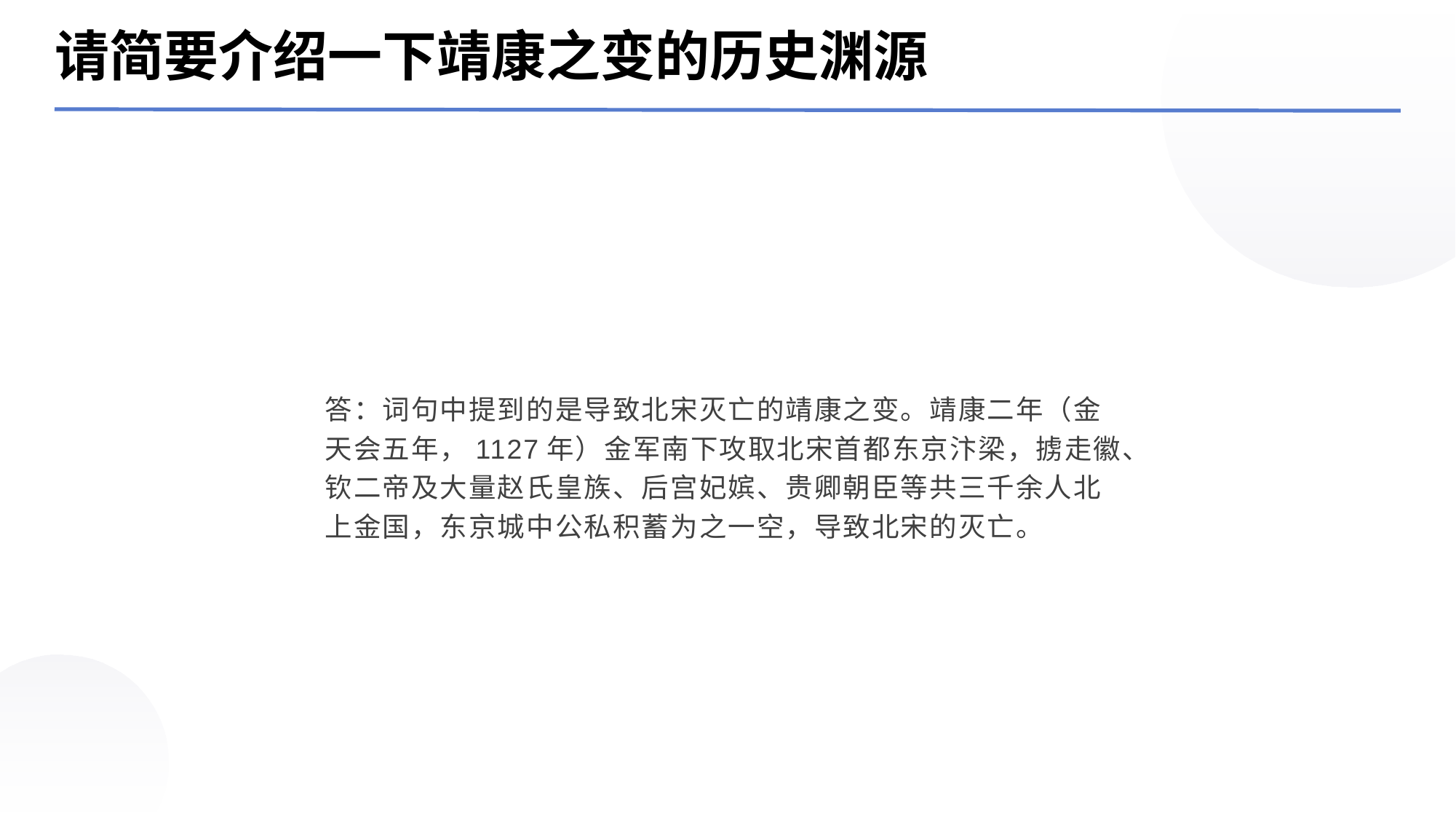

请简要介绍一下靖康之变的历史渊源
答：词句中提到的是导致北宋灭亡的靖康之变。靖康二年（金天会五年，1127年）金军南下攻取北宋首都东京汴梁，掳走徽、钦二帝及大量赵氏皇族、后宫妃嫔、贵卿朝臣等共三千余人北上金国，东京城中公私积蓄为之一空，导致北宋的灭亡。